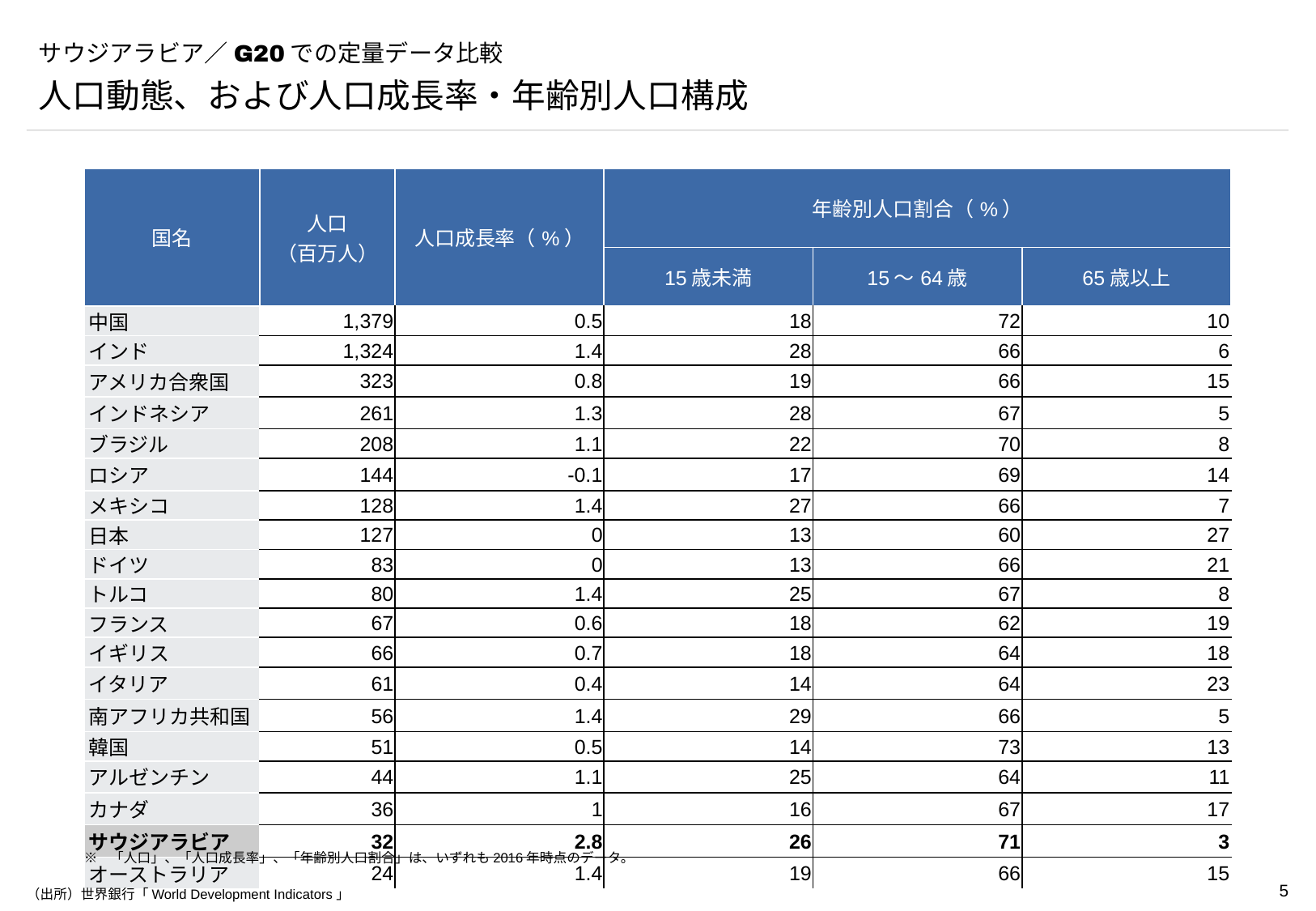

# サウジアラビア／G20での定量データ比較
人口動態、および人口成長率・年齢別人口構成
| 国名 | 人口 （百万人） | 人口成長率（%） | 年齢別人口割合（%） |  |  |
| --- | --- | --- | --- | --- | --- |
|  |  |  | 15歳未満 | 15～64歳 | 65歳以上 |
| 中国 | 1,379 | 0.5 | 18 | 72 | 10 |
| インド | 1,324 | 1.4 | 28 | 66 | 6 |
| アメリカ合衆国 | 323 | 0.8 | 19 | 66 | 15 |
| インドネシア | 261 | 1.3 | 28 | 67 | 5 |
| ブラジル | 208 | 1.1 | 22 | 70 | 8 |
| ロシア | 144 | -0.1 | 17 | 69 | 14 |
| メキシコ | 128 | 1.4 | 27 | 66 | 7 |
| 日本 | 127 | 0 | 13 | 60 | 27 |
| ドイツ | 83 | 0 | 13 | 66 | 21 |
| トルコ | 80 | 1.4 | 25 | 67 | 8 |
| フランス | 67 | 0.6 | 18 | 62 | 19 |
| イギリス | 66 | 0.7 | 18 | 64 | 18 |
| イタリア | 61 | 0.4 | 14 | 64 | 23 |
| 南アフリカ共和国 | 56 | 1.4 | 29 | 66 | 5 |
| 韓国 | 51 | 0.5 | 14 | 73 | 13 |
| アルゼンチン | 44 | 1.1 | 25 | 64 | 11 |
| カナダ | 36 | 1 | 16 | 67 | 17 |
| サウジアラビア | 32 | 2.8 | 26 | 71 | 3 |
| オーストラリア | 24 | 1.4 | 19 | 66 | 15 |
※	「人口」、「人口成長率」、「年齢別人口割合」は、いずれも2016年時点のデータ。
（出所）世界銀行「World Development Indicators」